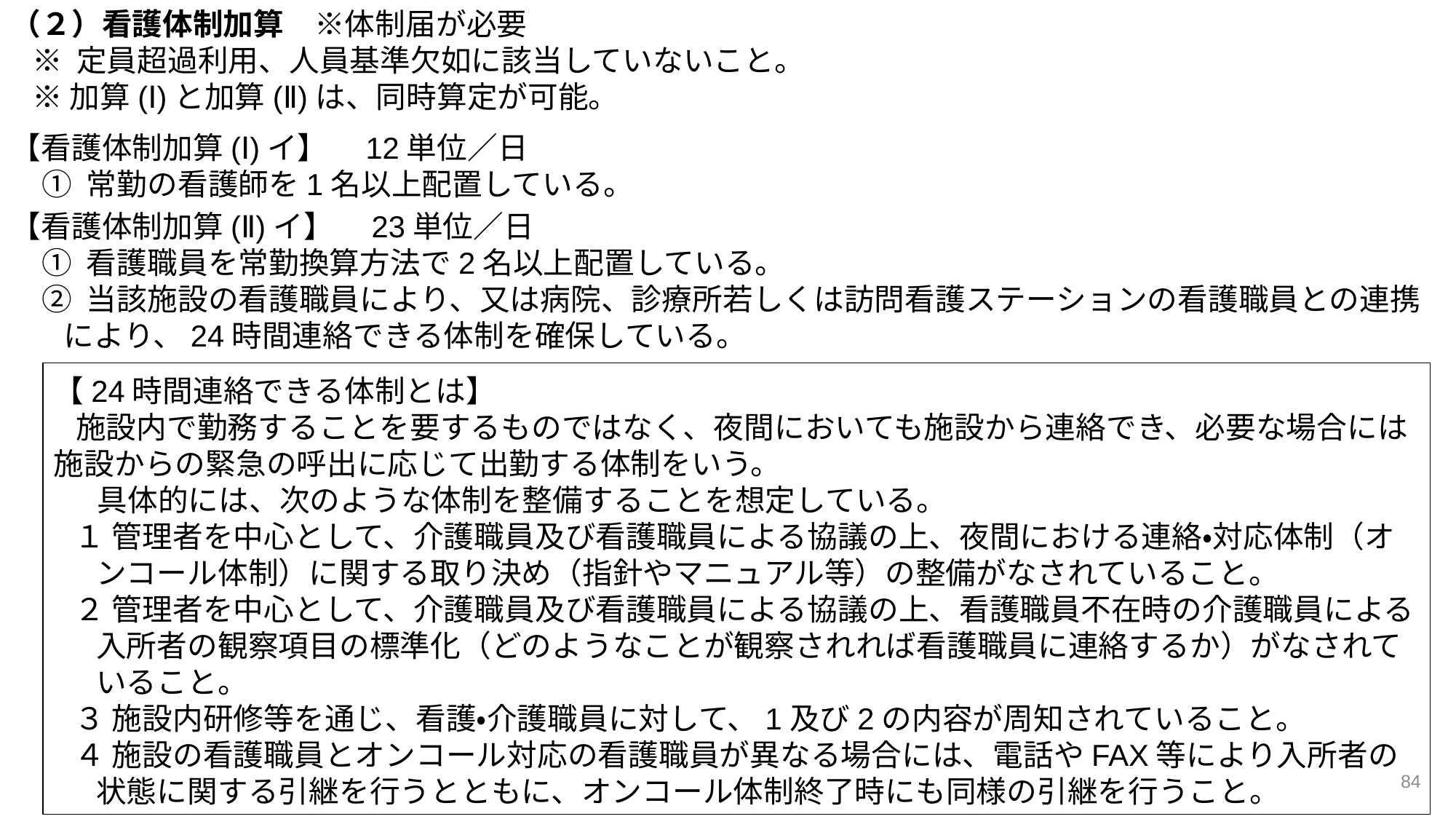

（２）看護体制加算　※体制届が必要
※ 定員超過利用、人員基準欠如に該当していないこと。
※加算(Ⅰ)と加算(Ⅱ)は、同時算定が可能。

【看護体制加算(Ⅰ)イ】　12単位／日
① 常勤の看護師を1名以上配置している。

【看護体制加算(Ⅱ)イ】　23単位／日
① 看護職員を常勤換算方法で2名以上配置している。
② 当該施設の看護職員により、又は病院、診療所若しくは訪問看護ステーションの看護職員との連携により、24時間連絡できる体制を確保している。

【24時間連絡できる体制とは】
施設内で勤務することを要するものではなく、夜間においても施設から連絡でき、必要な場合には施設からの緊急の呼出に応じて出勤する体制をいう。
具体的には、次のような体制を整備することを想定している。
１ 管理者を中心として、介護職員及び看護職員による協議の上、夜間における連絡・対応体制（オンコール体制）に関する取り決め（指針やマニュアル等）の整備がなされていること。
２ 管理者を中心として、介護職員及び看護職員による協議の上、看護職員不在時の介護職員による入所者の観察項目の標準化（どのようなことが観察されれば看護職員に連絡するか）がなされていること。
３ 施設内研修等を通じ、看護・介護職員に対して、1及び2の内容が周知されていること。
４ 施設の看護職員とオンコール対応の看護職員が異なる場合には、電話やFAX等により入所者の状態に関する引継を行うとともに、オンコール体制終了時にも同様の引継を行うこと。
84